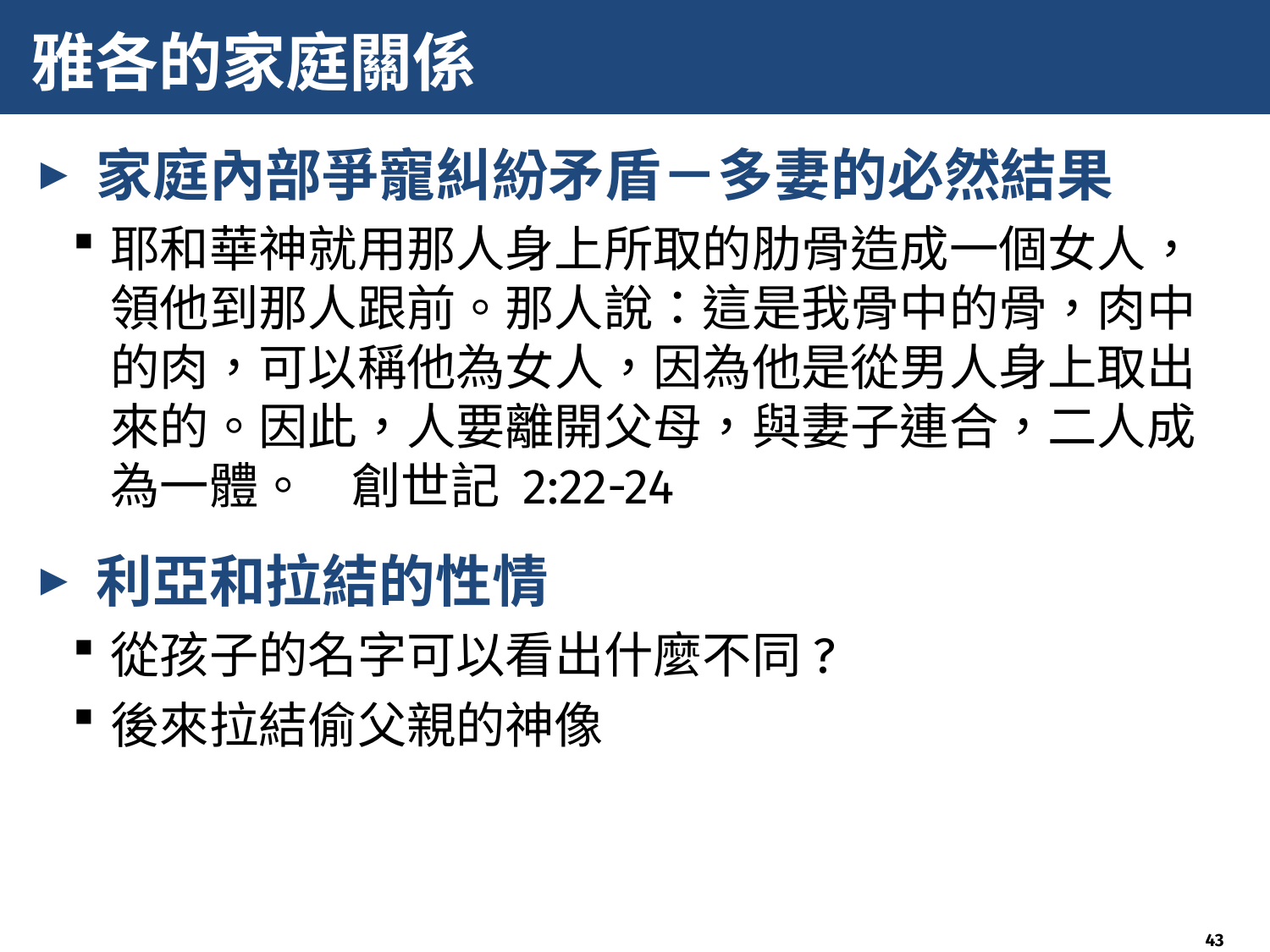

# 雅各的家庭關係
家庭內部爭寵糾紛矛盾－多妻的必然結果
耶和華神就用那人身上所取的肋骨造成一個女人，領他到那人跟前。那人說：這是我骨中的骨，肉中的肉，可以稱他為女人，因為他是從男人身上取出來的。因此，人要離開父母，與妻子連合，二人成為一體。    創世記 2:22-24
利亞和拉結的性情
從孩子的名字可以看出什麼不同?
後來拉結偷父親的神像